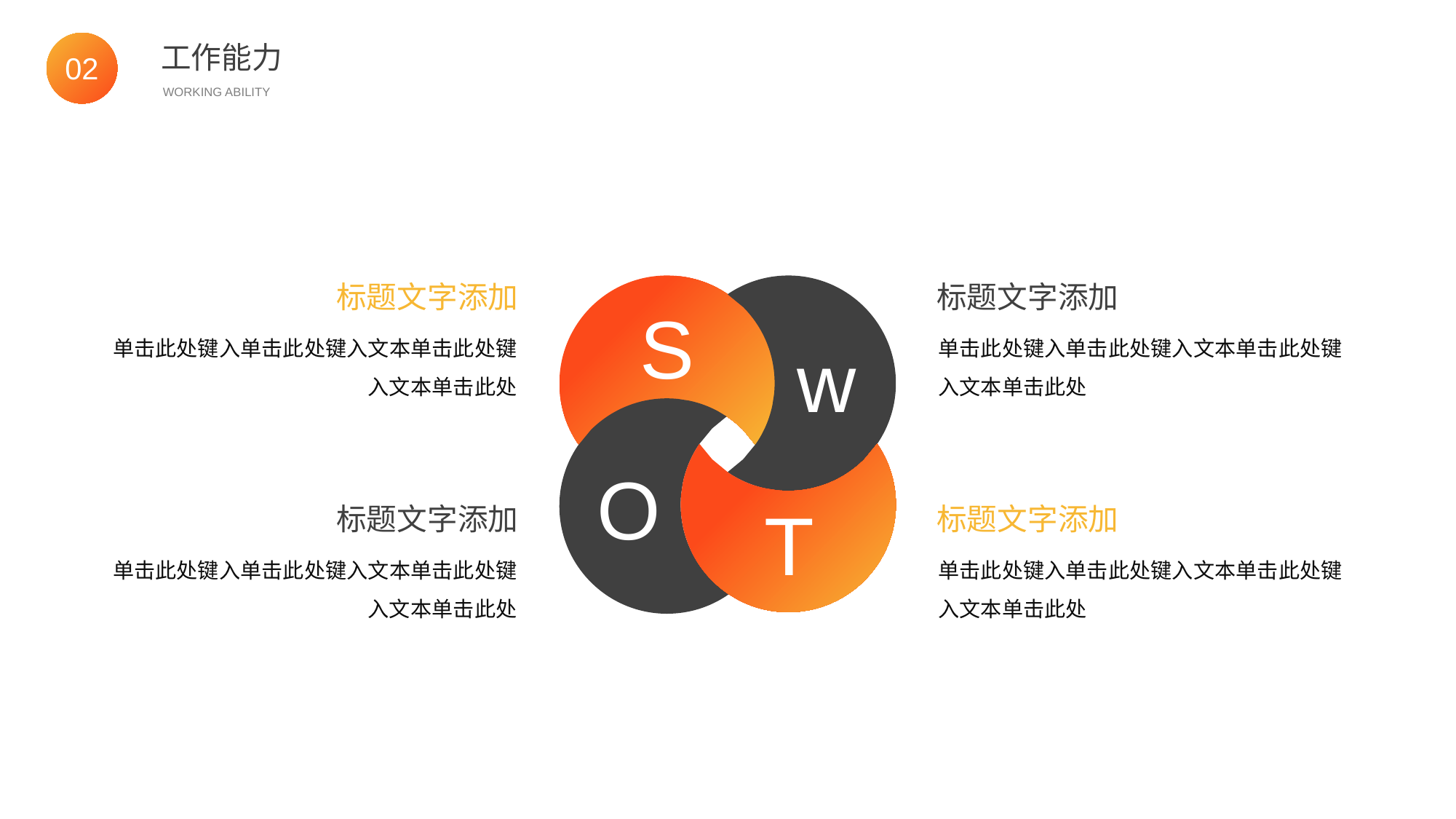

BY YUSHEN

工作能力
WORKING ABILITY
02
标题文字添加
单击此处键入单击此处键入文本单击此处键入文本单击此处
标题文字添加
单击此处键入单击此处键入文本单击此处键入文本单击此处

S
w

O
T
标题文字添加
单击此处键入单击此处键入文本单击此处键入文本单击此处
标题文字添加
单击此处键入单击此处键入文本单击此处键入文本单击此处